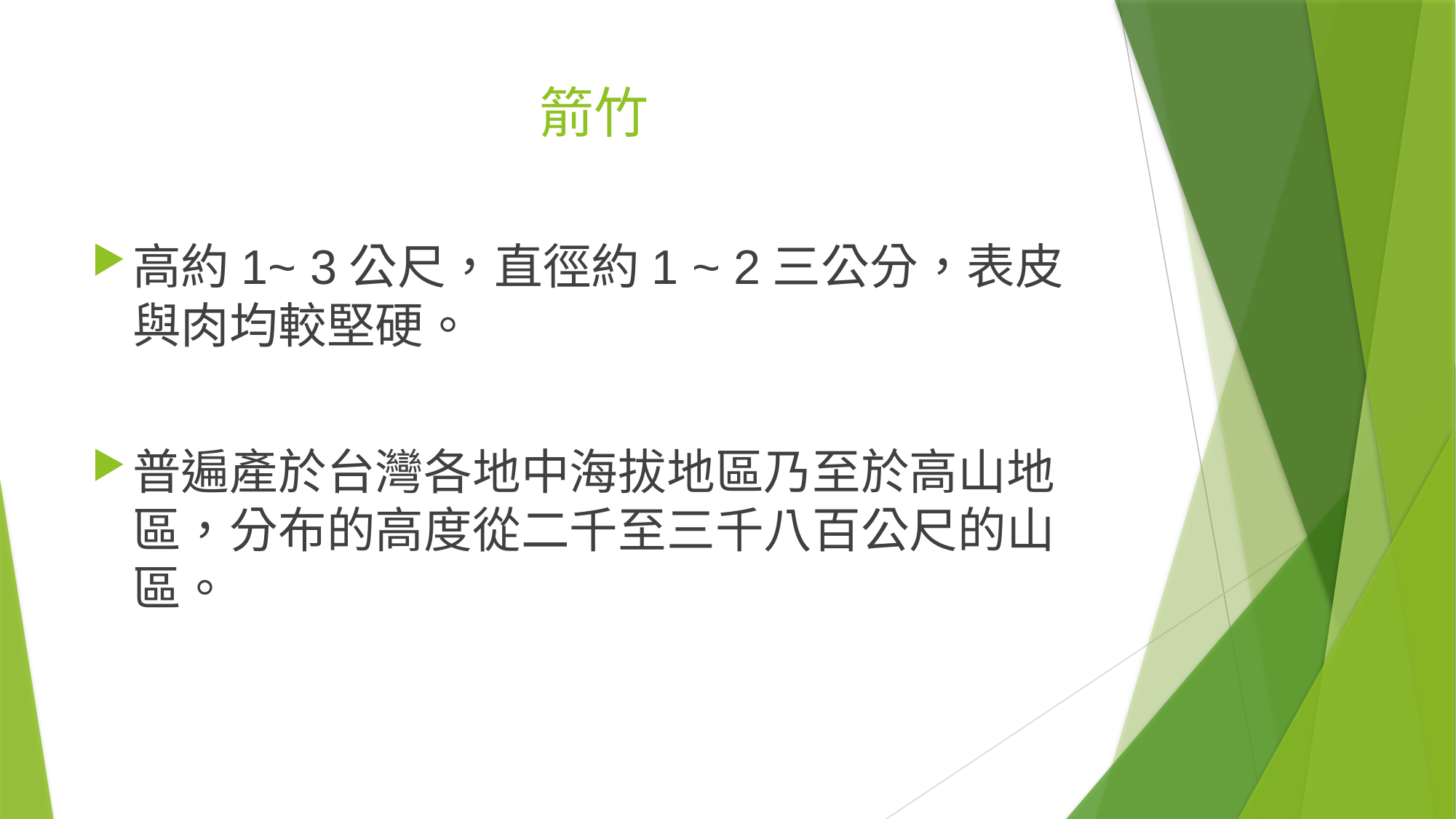

# 箭竹
高約1~ 3公尺，直徑約1 ~ 2三公分，表皮與肉均較堅硬。

普遍產於台灣各地中海拔地區乃至於高山地區，分布的高度從二千至三千八百公尺的山區。